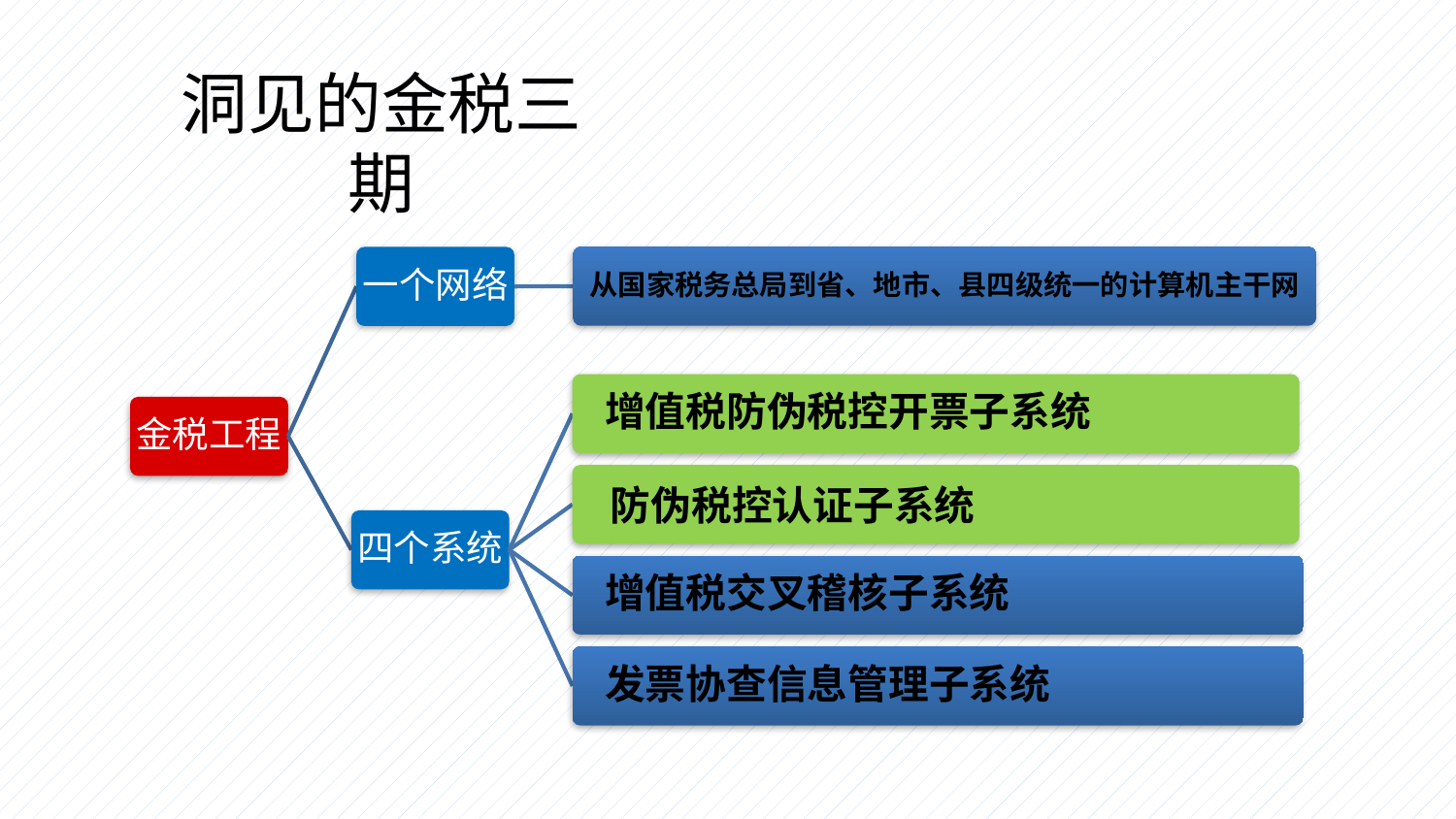

# 洞见的金税三期
金税工程

一个网络

从国家税务总局到省、地市、县四级统一的计算机主干网

四个系统

  增值税防伪税控开票子系统

  防伪税控认证子系统

  增值税交叉稽核子系统

  发票协查信息管理子系统